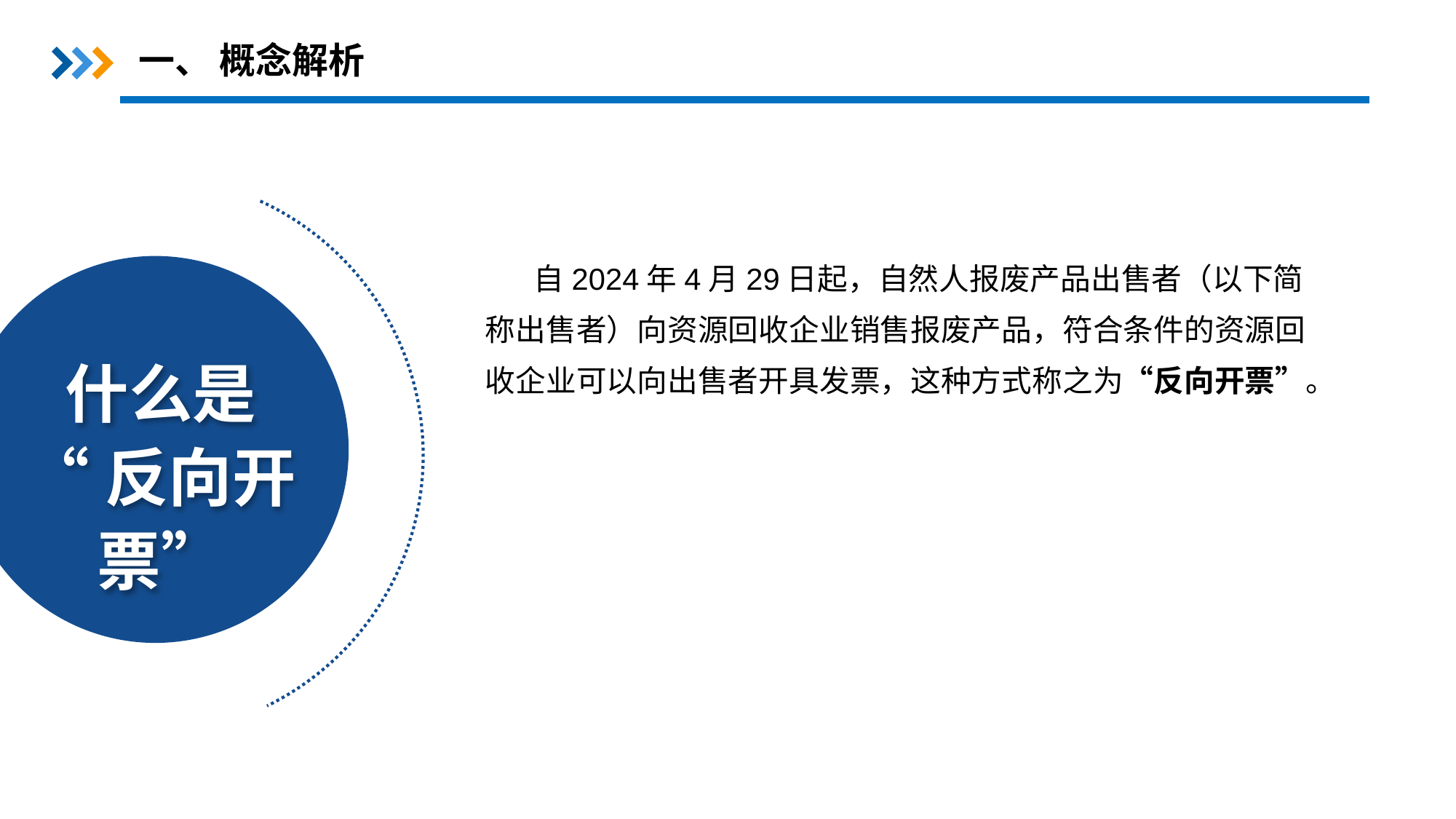

一、 概念解析

      自2024年4月29日起，自然人报废产品出售者（以下简称出售者）向资源回收企业销售报废产品，符合条件的资源回收企业可以向出售者开具发票，这种方式称之为“反向开票”。

什么是
“反向开票”
3